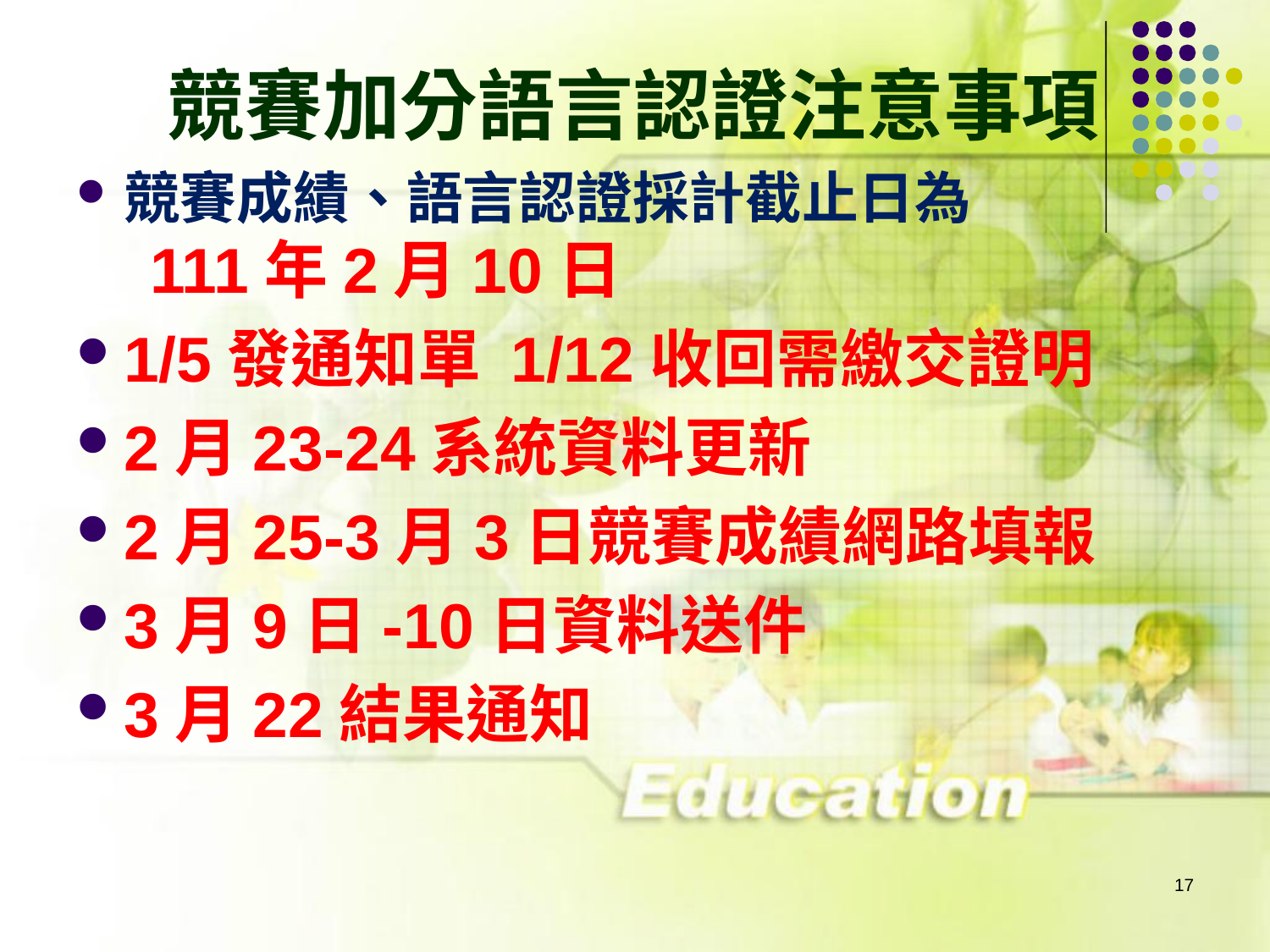

# 競賽加分語言認證注意事項
競賽成績、語言認證採計截止日為
 111年2月10日
1/5發通知單 1/12收回需繳交證明
2月23-24系統資料更新
2月25-3月3日競賽成績網路填報
3月9日-10日資料送件
3月22結果通知

17